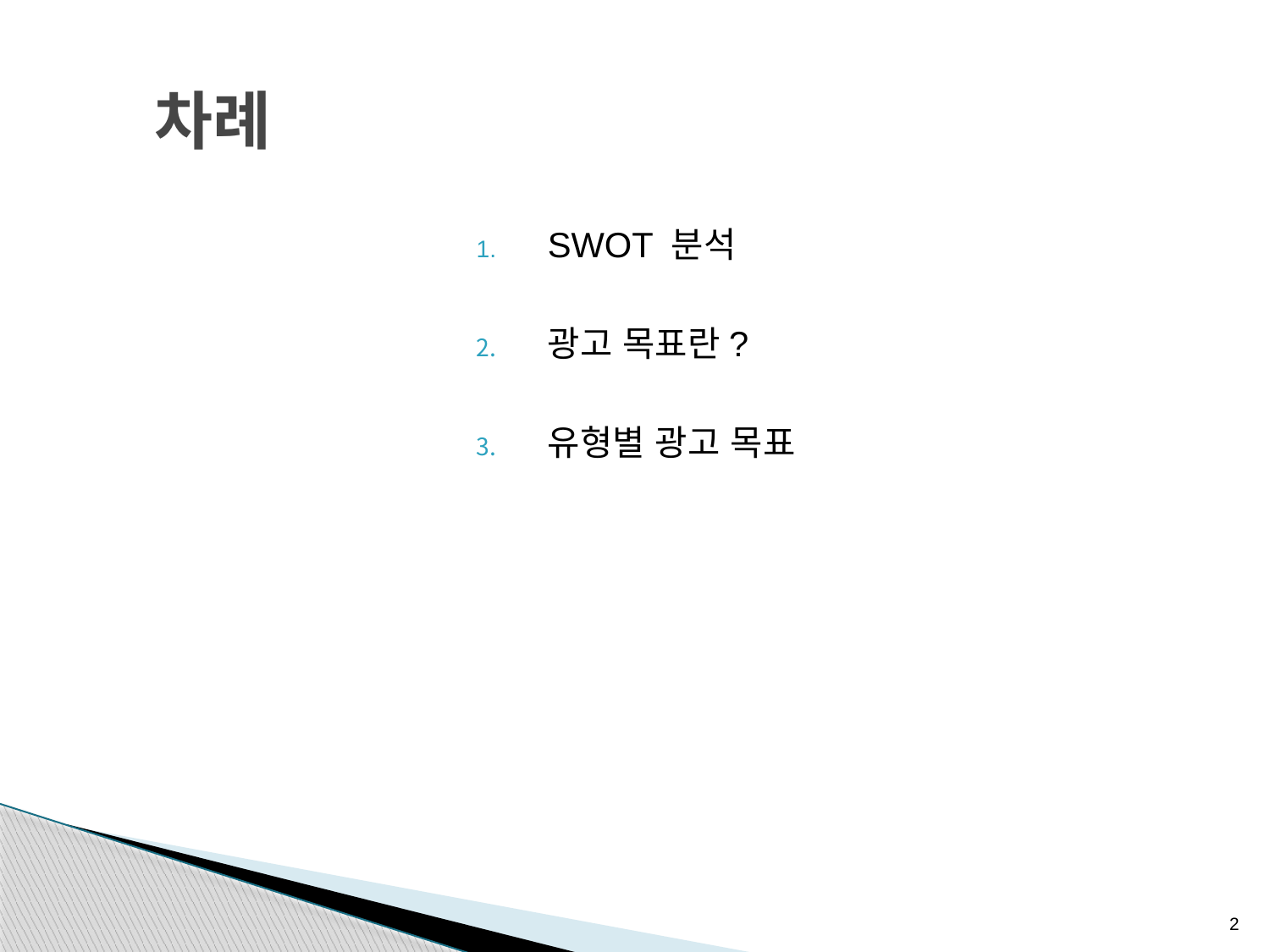

# 차례
SWOT 분석

광고 목표란?

유형별 광고 목표
2